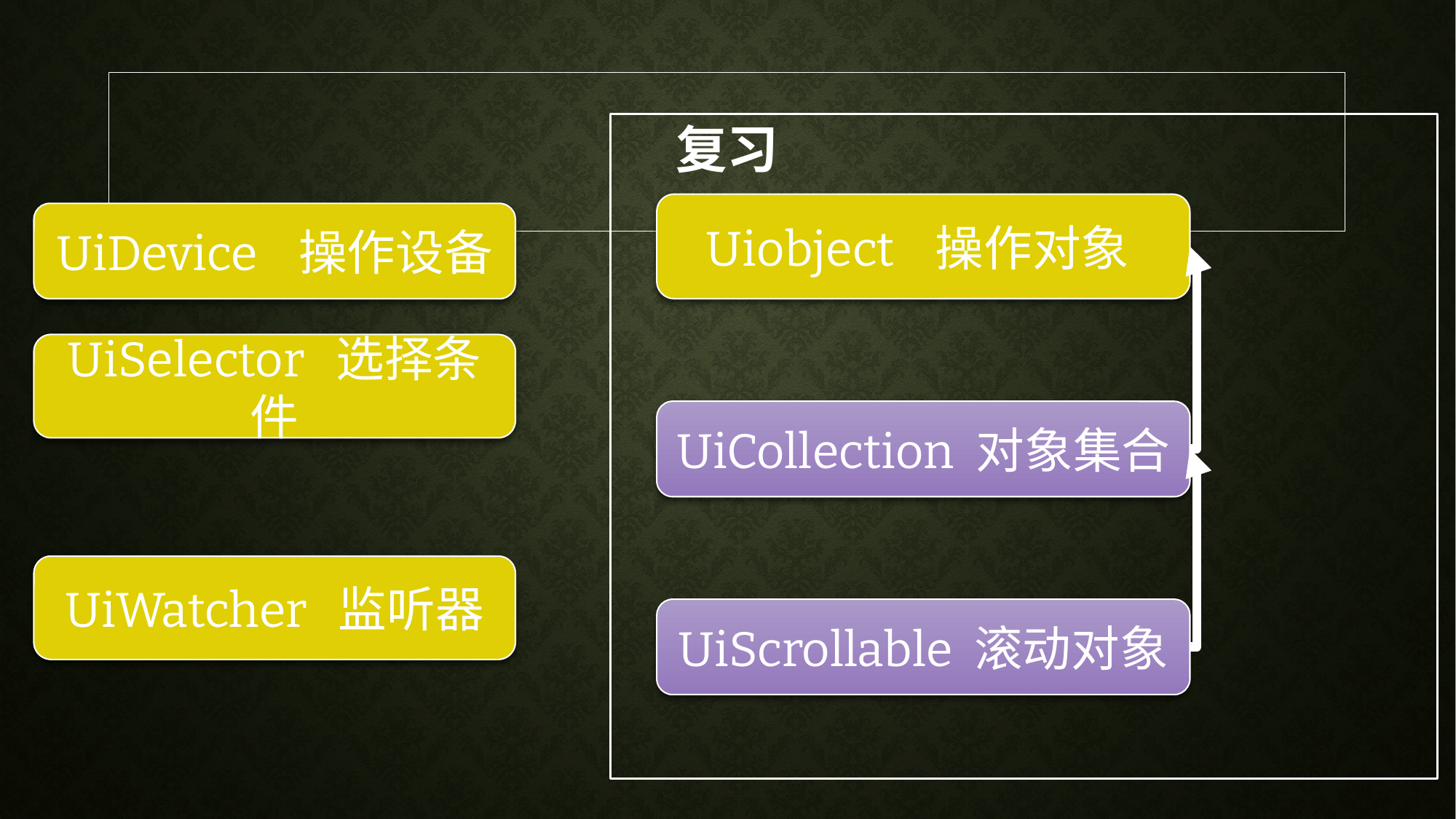

# 复习

Uiobject   操作对象
UiDevice   操作设备
UiSelector  选择条件
UiCollection 对象集合
UiWatcher  监听器
UiScrollable 滚动对象